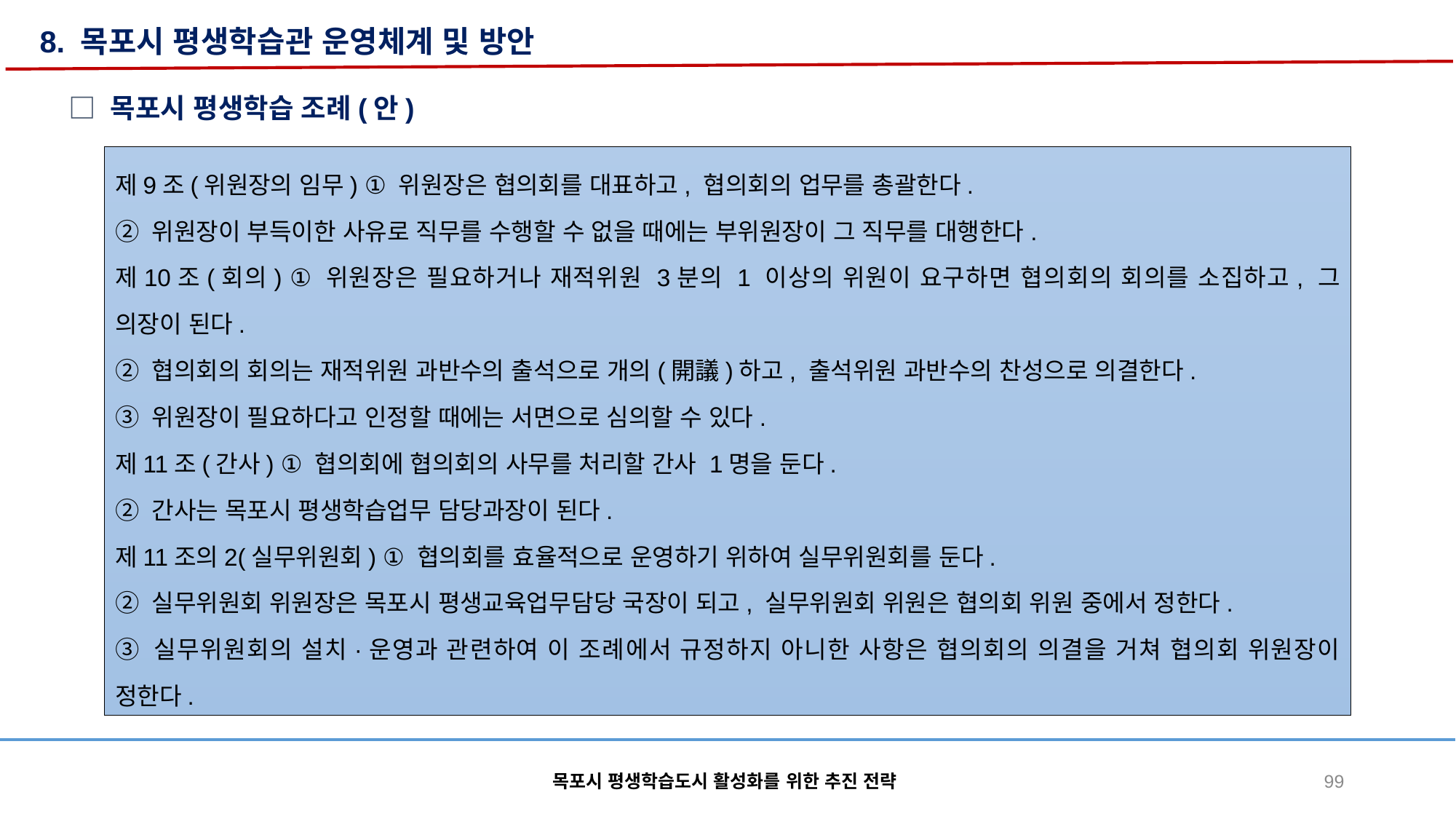

8. 목포시 평생학습관 운영체계 및 방안
□ 목포시 평생학습 조례(안)
제9조(위원장의 임무) ① 위원장은 협의회를 대표하고, 협의회의 업무를 총괄한다.
② 위원장이 부득이한 사유로 직무를 수행할 수 없을 때에는 부위원장이 그 직무를 대행한다.
제10조(회의) ① 위원장은 필요하거나 재적위원 3분의 1 이상의 위원이 요구하면 협의회의 회의를 소집하고, 그 의장이 된다.
② 협의회의 회의는 재적위원 과반수의 출석으로 개의(開議)하고, 출석위원 과반수의 찬성으로 의결한다.
③ 위원장이 필요하다고 인정할 때에는 서면으로 심의할 수 있다.
제11조(간사) ① 협의회에 협의회의 사무를 처리할 간사 1명을 둔다.
② 간사는 목포시 평생학습업무 담당과장이 된다.
제11조의2(실무위원회) ① 협의회를 효율적으로 운영하기 위하여 실무위원회를 둔다.
② 실무위원회 위원장은 목포시 평생교육업무담당 국장이 되고, 실무위원회 위원은 협의회 위원 중에서 정한다.
③ 실무위원회의 설치·운영과 관련하여 이 조례에서 규정하지 아니한 사항은 협의회의 의결을 거쳐 협의회 위원장이 정한다.
목포시 평생학습도시 활성화를 위한 추진 전략
99